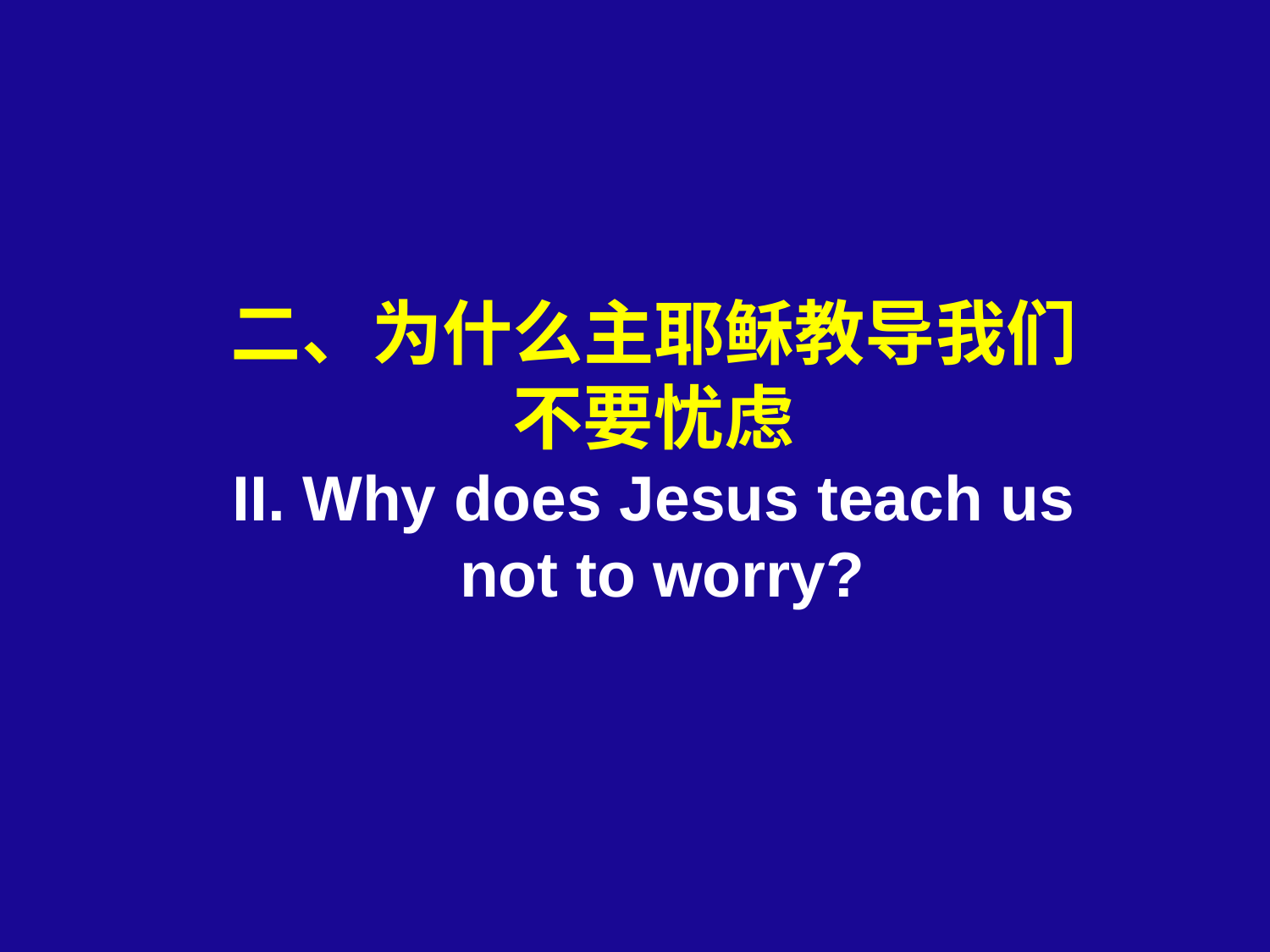

# 二、为什么主耶稣教导我们 不要忧虑 II. Why does Jesus teach us not to worry?